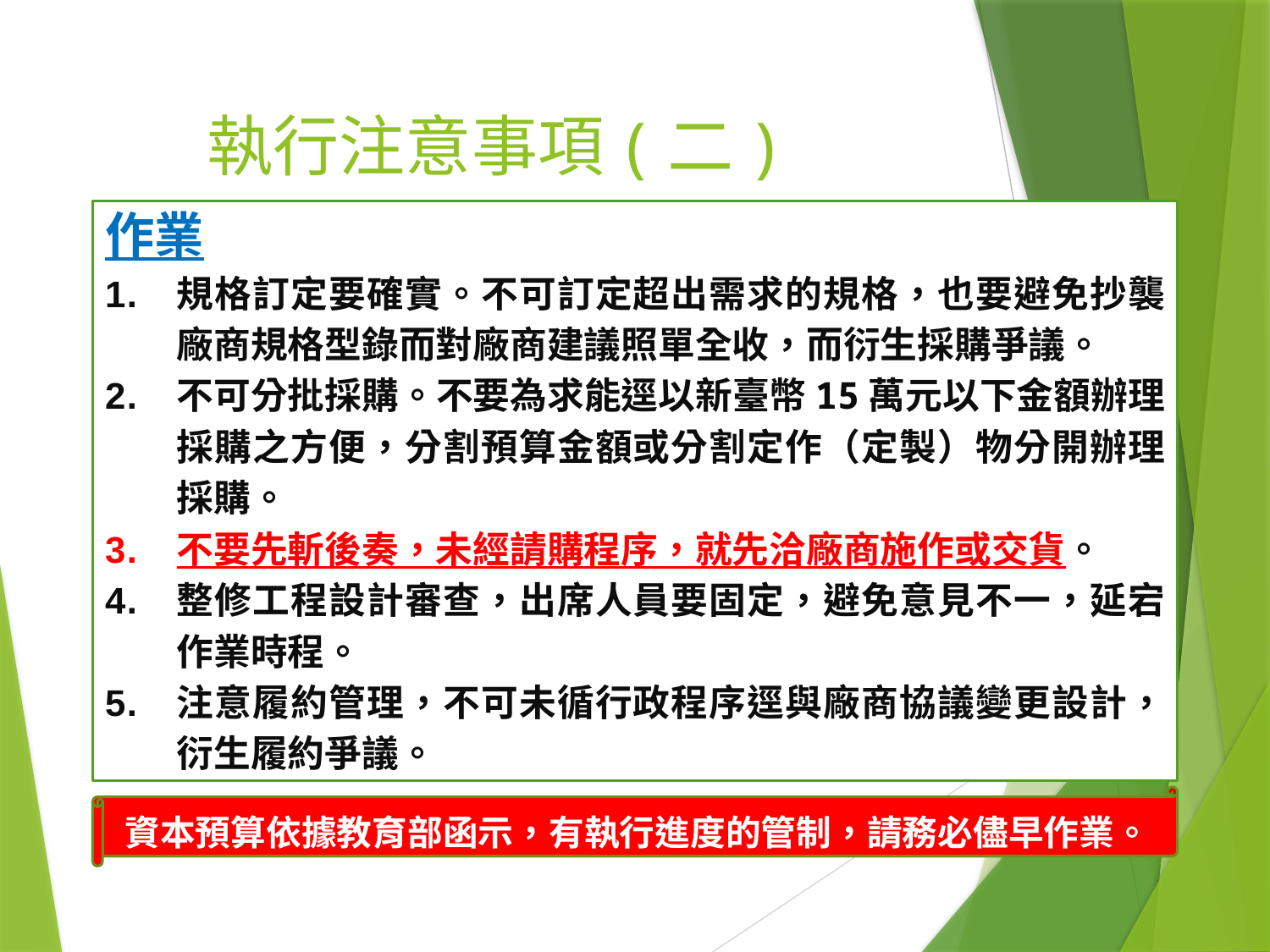

# 執行注意事項(二)
作業
規格訂定要確實。不可訂定超出需求的規格，也要避免抄襲廠商規格型錄而對廠商建議照單全收，而衍生採購爭議。
不可分批採購。不要為求能逕以新臺幣15萬元以下金額辦理採購之方便，分割預算金額或分割定作（定製）物分開辦理採購。
不要先斬後奏，未經請購程序，就先洽廠商施作或交貨。
整修工程設計審查，出席人員要固定，避免意見不一，延宕作業時程。
注意履約管理，不可未循行政程序逕與廠商協議變更設計，衍生履約爭議。
資本預算依據教育部函示，有執行進度的管制，請務必儘早作業。